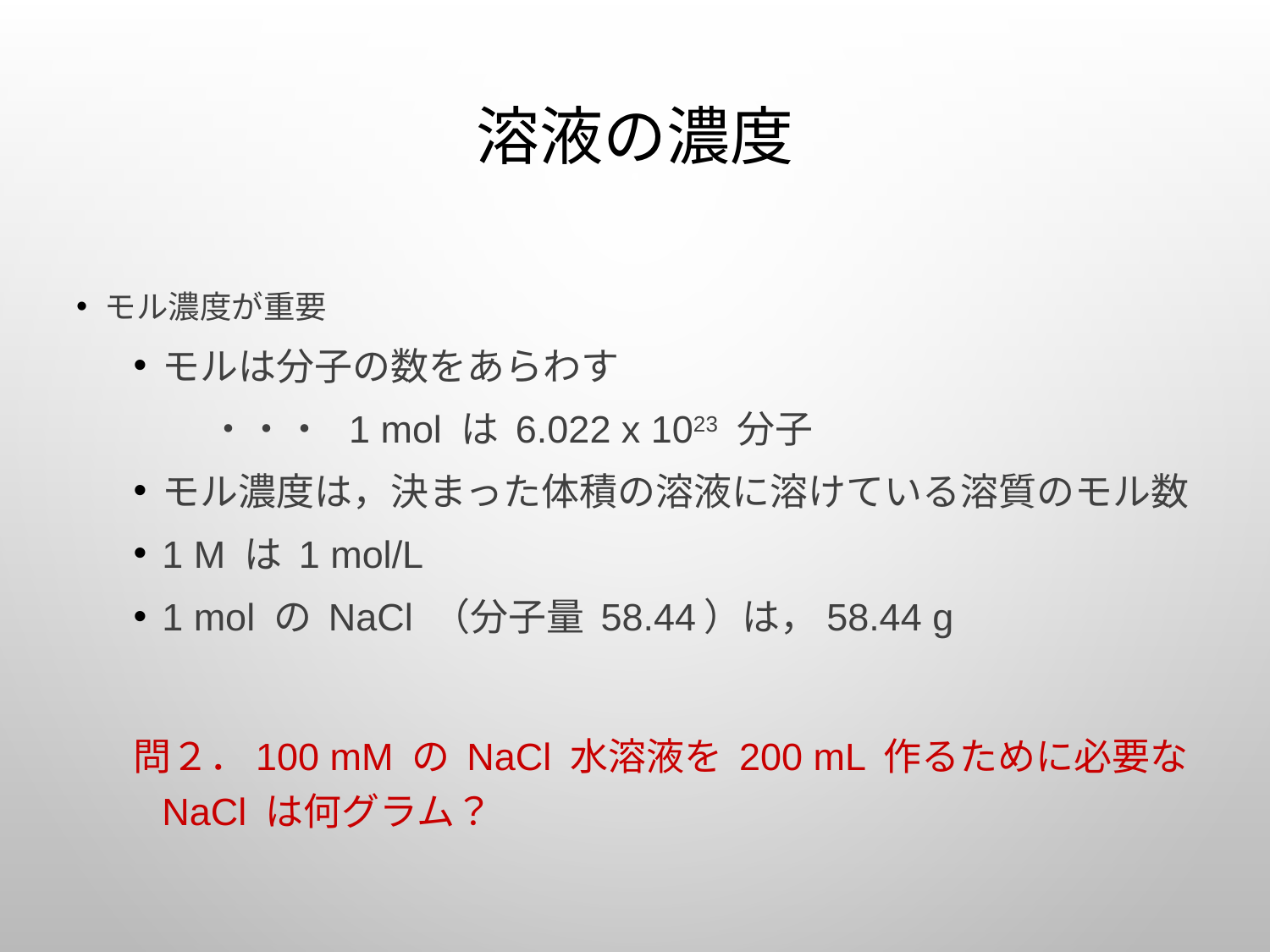

# 溶液の濃度
モル濃度が重要
モルは分子の数をあらわす
　　・・・  1 mol は 6.022 x 1023 分子
モル濃度は，決まった体積の溶液に溶けている溶質のモル数
1 M は 1 mol/L
1 mol の NaCl （分子量 58.44）は，58.44 g

問２．100 mM の NaCl 水溶液を 200 mL 作るために必要な NaCl は何グラム？